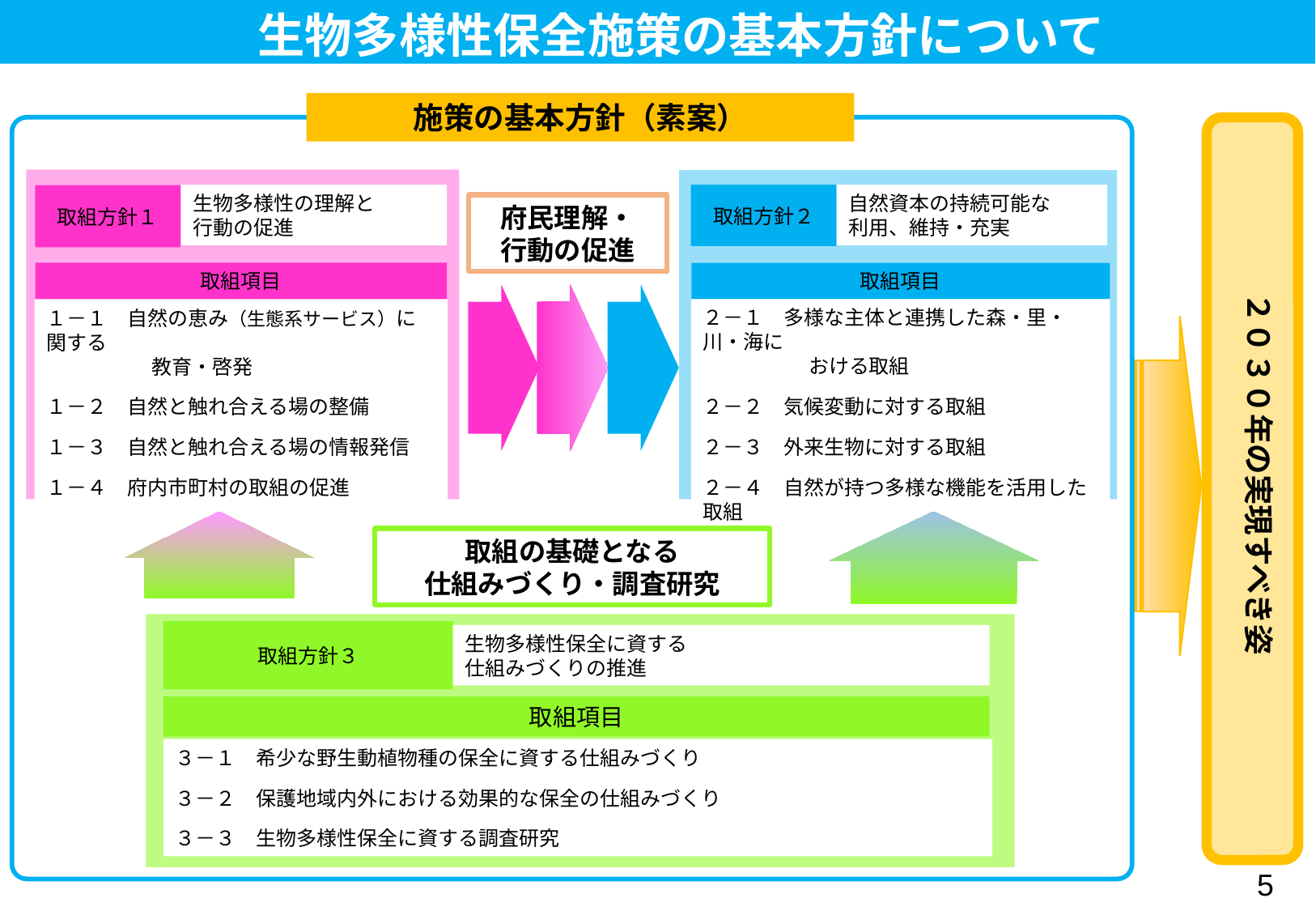

生物多様性保全施策の基本方針について
施策の基本方針（素案）
２０３０年の実現すべき姿

生物多様性の理解と
行動の促進
取組方針１
取組項目
１－１　自然の恵み（生態系サービス）に関する
　　　　　 教育・啓発

１－２　自然と触れ合える場の整備

１－３　自然と触れ合える場の情報発信

１－４　府内市町村の取組の促進

取組方針２
自然資本の持続可能な
利用、維持・充実
取組項目
２－１　多様な主体と連携した森・里・川・海に
　　　　　 おける取組

２－２　気候変動に対する取組

２－３　外来生物に対する取組

２－４　自然が持つ多様な機能を活用した取組
府民理解・
行動の促進

取組の基礎となる
仕組みづくり・調査研究

取組方針３
生物多様性保全に資する
仕組みづくりの推進
取組項目
３－１　希少な野生動植物種の保全に資する仕組みづくり

３－２　保護地域内外における効果的な保全の仕組みづくり

３－３　生物多様性保全に資する調査研究
5